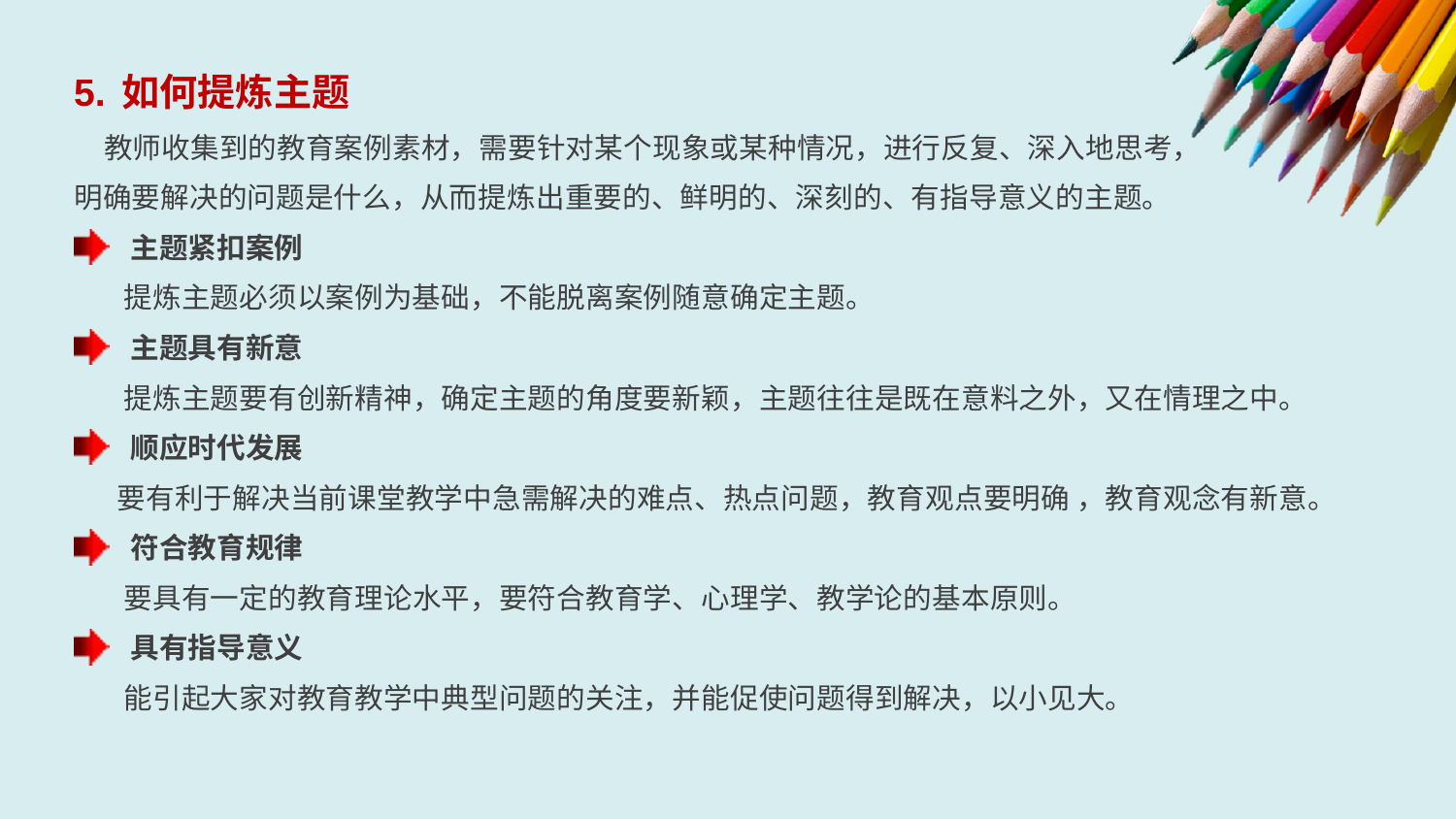

5. 如何提炼主题
    教师收集到的教育案例素材，需要针对某个现象或某种情况，进行反复、深入地思考，
明确要解决的问题是什么，从而提炼出重要的、鲜明的、深刻的、有指导意义的主题。
主题紧扣案例
       提炼主题必须以案例为基础，不能脱离案例随意确定主题。
主题具有新意
       提炼主题要有创新精神，确定主题的角度要新颖，主题往往是既在意料之外，又在情理之中。
顺应时代发展
      要有利于解决当前课堂教学中急需解决的难点、热点问题，教育观点要明确 ，教育观念有新意。
符合教育规律
       要具有一定的教育理论水平，要符合教育学、心理学、教学论的基本原则。
具有指导意义
       能引起大家对教育教学中典型问题的关注，并能促使问题得到解决，以小见大。